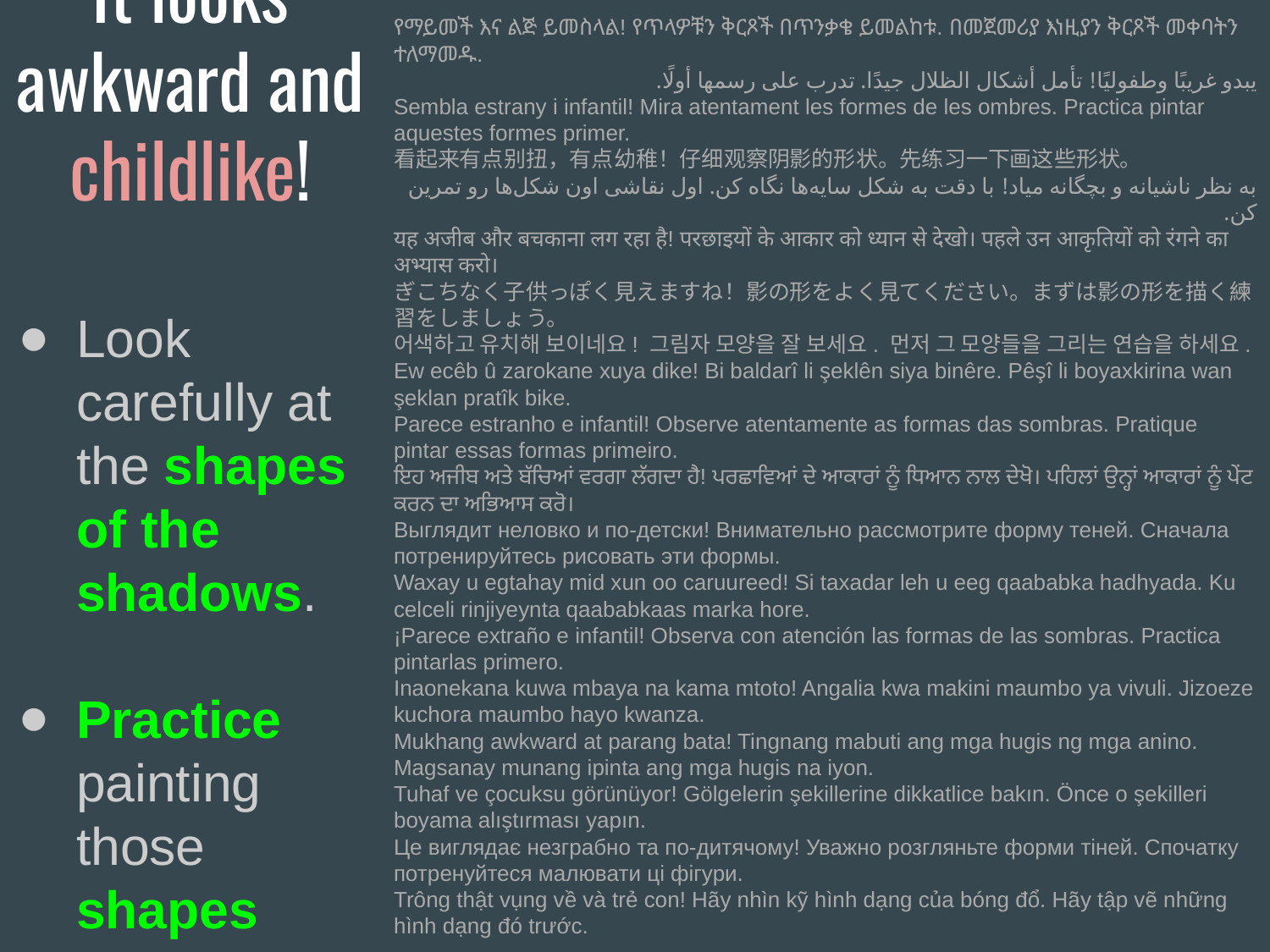

It looks awkward and childlike!

Look carefully at the shapes of the shadows.

Practice painting those shapes first.
የማይመች እና ልጅ ይመስላል! የጥላዎቹን ቅርጾች በጥንቃቄ ይመልከቱ. በመጀመሪያ እነዚያን ቅርጾች መቀባትን ተለማመዱ.
يبدو غريبًا وطفوليًا! تأمل أشكال الظلال جيدًا. تدرب على رسمها أولًا.
Sembla estrany i infantil! Mira atentament les formes de les ombres. Practica pintar aquestes formes primer.
看起来有点别扭，有点幼稚！仔细观察阴影的形状。先练习一下画这些形状。
به نظر ناشیانه و بچگانه میاد! با دقت به شکل سایه‌ها نگاه کن. اول نقاشی اون شکل‌ها رو تمرین کن.
यह अजीब और बचकाना लग रहा है! परछाइयों के आकार को ध्यान से देखो। पहले उन आकृतियों को रंगने का अभ्यास करो।
ぎこちなく子供っぽく見えますね！影の形をよく見てください。まずは影の形を描く練習をしましょう。
어색하고 유치해 보이네요! 그림자 모양을 잘 보세요. 먼저 그 모양들을 그리는 연습을 하세요.
Ew ecêb û zarokane xuya dike! Bi baldarî li şeklên siya binêre. Pêşî li boyaxkirina wan şeklan pratîk bike.
Parece estranho e infantil! Observe atentamente as formas das sombras. Pratique pintar essas formas primeiro.
ਇਹ ਅਜੀਬ ਅਤੇ ਬੱਚਿਆਂ ਵਰਗਾ ਲੱਗਦਾ ਹੈ! ਪਰਛਾਵਿਆਂ ਦੇ ਆਕਾਰਾਂ ਨੂੰ ਧਿਆਨ ਨਾਲ ਦੇਖੋ। ਪਹਿਲਾਂ ਉਨ੍ਹਾਂ ਆਕਾਰਾਂ ਨੂੰ ਪੇਂਟ ਕਰਨ ਦਾ ਅਭਿਆਸ ਕਰੋ।
Выглядит неловко и по-детски! Внимательно рассмотрите форму теней. Сначала потренируйтесь рисовать эти формы.
Waxay u egtahay mid xun oo caruureed! Si taxadar leh u eeg qaababka hadhyada. Ku celceli rinjiyeynta qaababkaas marka hore.
¡Parece extraño e infantil! Observa con atención las formas de las sombras. Practica pintarlas primero.
Inaonekana kuwa mbaya na kama mtoto! Angalia kwa makini maumbo ya vivuli. Jizoeze kuchora maumbo hayo kwanza.
Mukhang awkward at parang bata! Tingnang mabuti ang mga hugis ng mga anino. Magsanay munang ipinta ang mga hugis na iyon.
Tuhaf ve çocuksu görünüyor! Gölgelerin şekillerine dikkatlice bakın. Önce o şekilleri boyama alıştırması yapın.
Це виглядає незграбно та по-дитячому! Уважно розгляньте форми тіней. Спочатку потренуйтеся малювати ці фігури.
Trông thật vụng về và trẻ con! Hãy nhìn kỹ hình dạng của bóng đổ. Hãy tập vẽ những hình dạng đó trước.